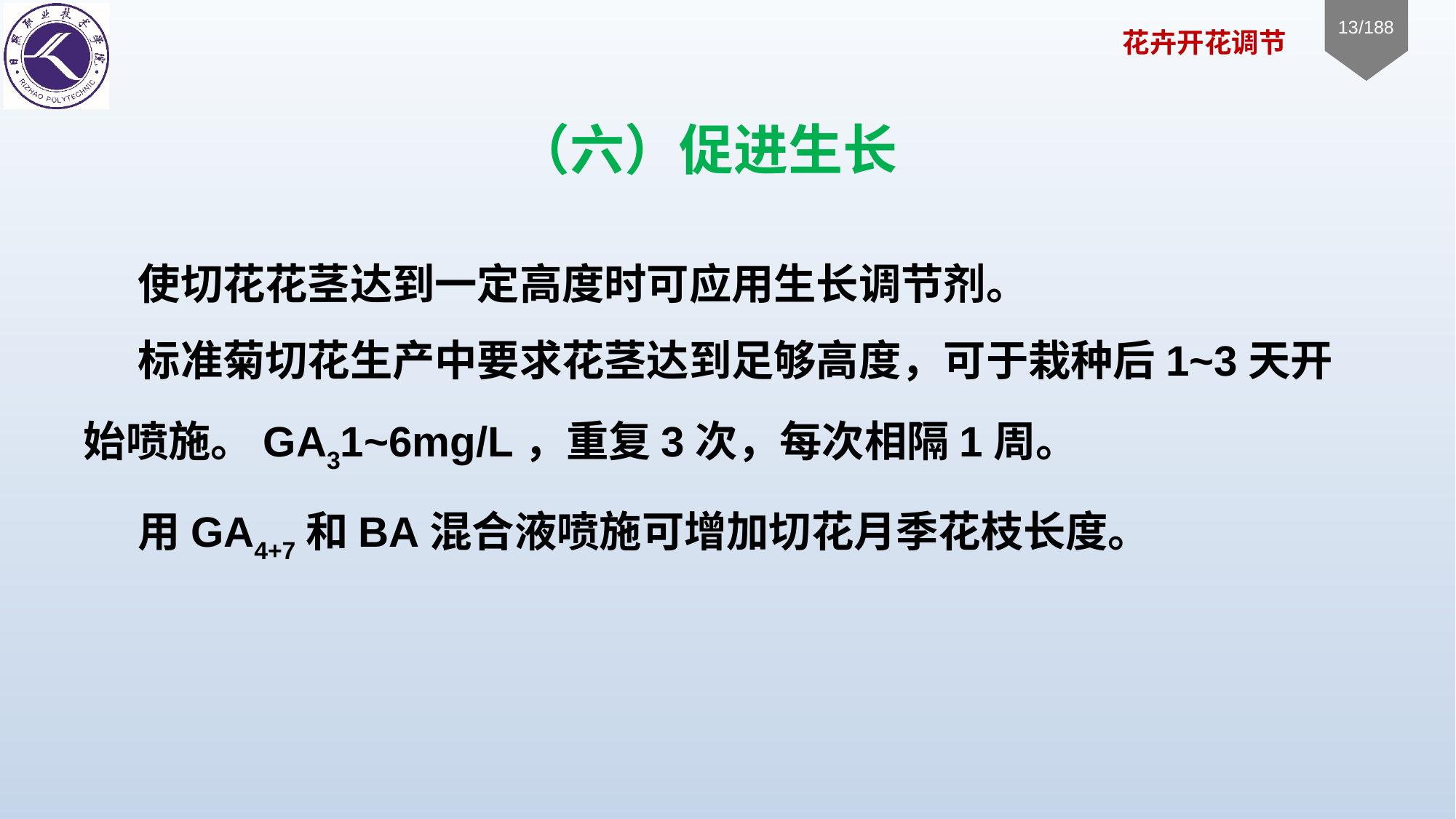

# （六）促进生长
使切花花茎达到一定高度时可应用生长调节剂。
标准菊切花生产中要求花茎达到足够高度，可于栽种后1~3天开始喷施。GA31~6mg/L，重复3次，每次相隔1周。
用GA4+7和BA混合液喷施可增加切花月季花枝长度。